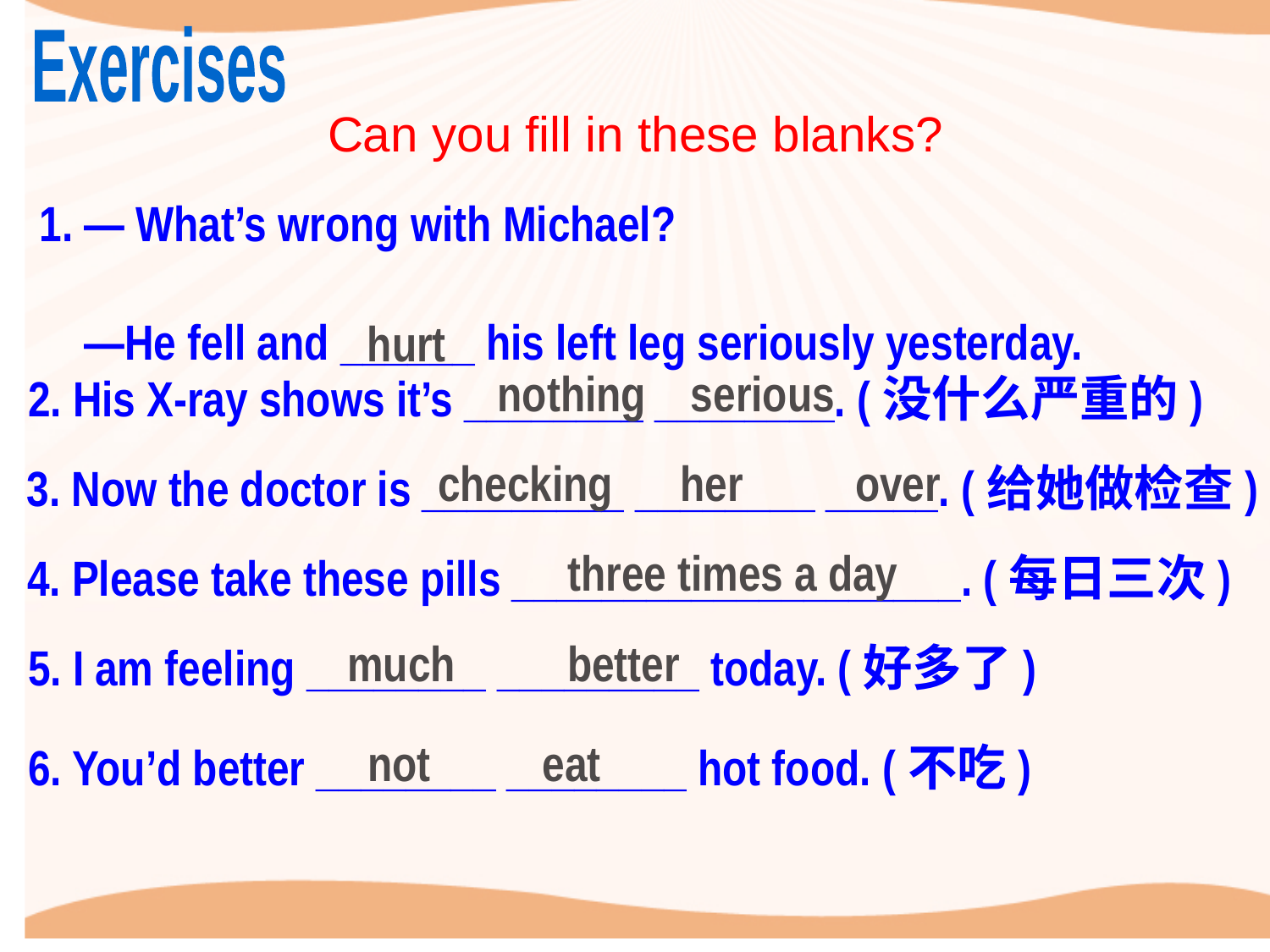

Exercises
Can you fill in these blanks?
1. — What’s wrong with Michael?

    —He fell and ______ his left leg seriously yesterday.
hurt
nothing    serious
2. His X-ray shows it’s ________ ________. (没什么严重的)
checking      her          over
3. Now the doctor is _________ ________ _____. (给她做检查)
three times a day
4. Please take these pills ____________________. (每日三次)
much          better
5. I am feeling ________ _________ today. (好多了)
not          eat
6. You’d better ________ ________ hot food. (不吃)